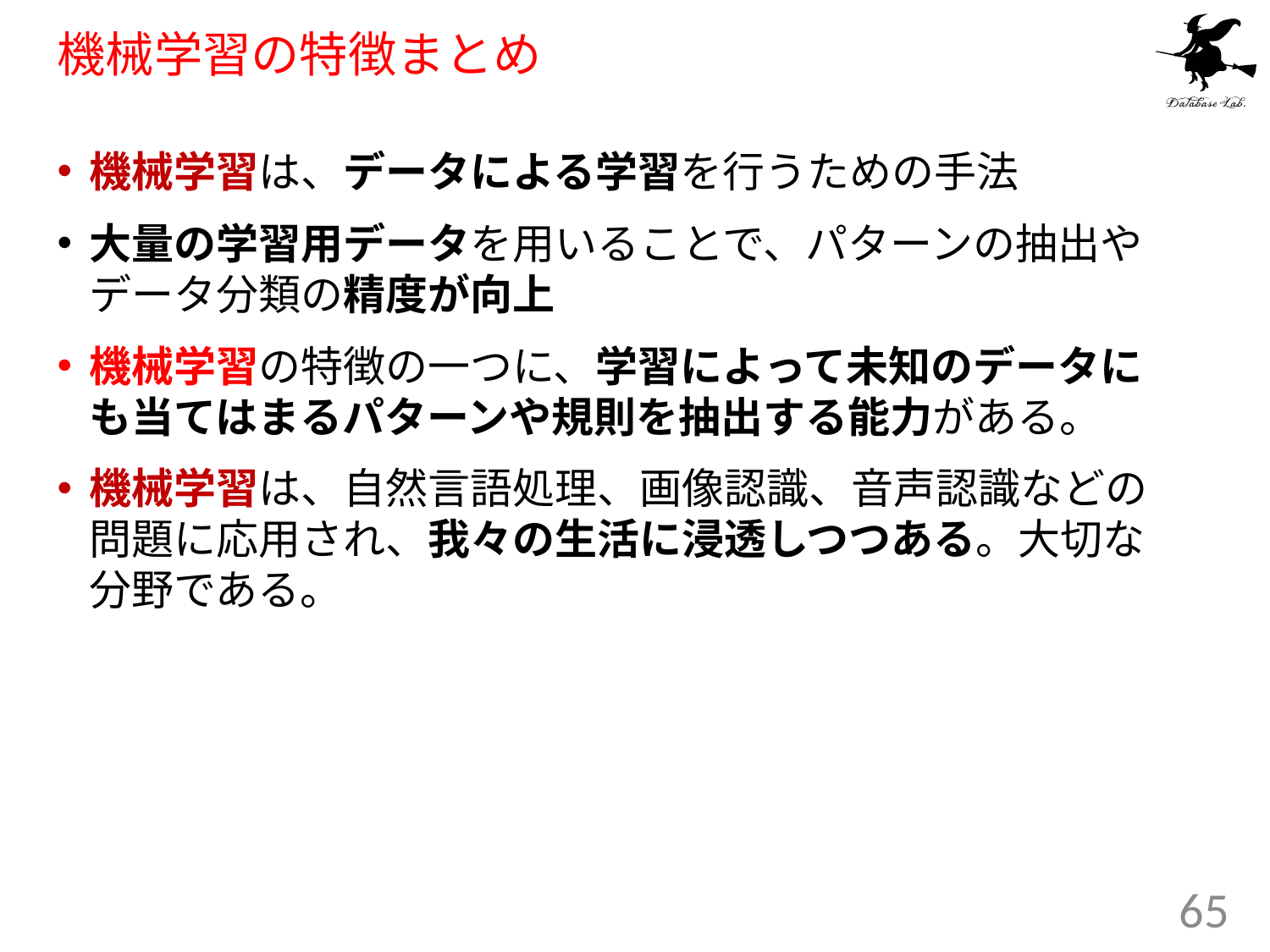

# 機械学習の特徴まとめ
機械学習は、データによる学習を行うための手法
大量の学習用データを用いることで、パターンの抽出やデータ分類の精度が向上
機械学習の特徴の一つに、学習によって未知のデータにも当てはまるパターンや規則を抽出する能力がある。
機械学習は、自然言語処理、画像認識、音声認識などの問題に応用され、我々の生活に浸透しつつある。大切な分野である。
65